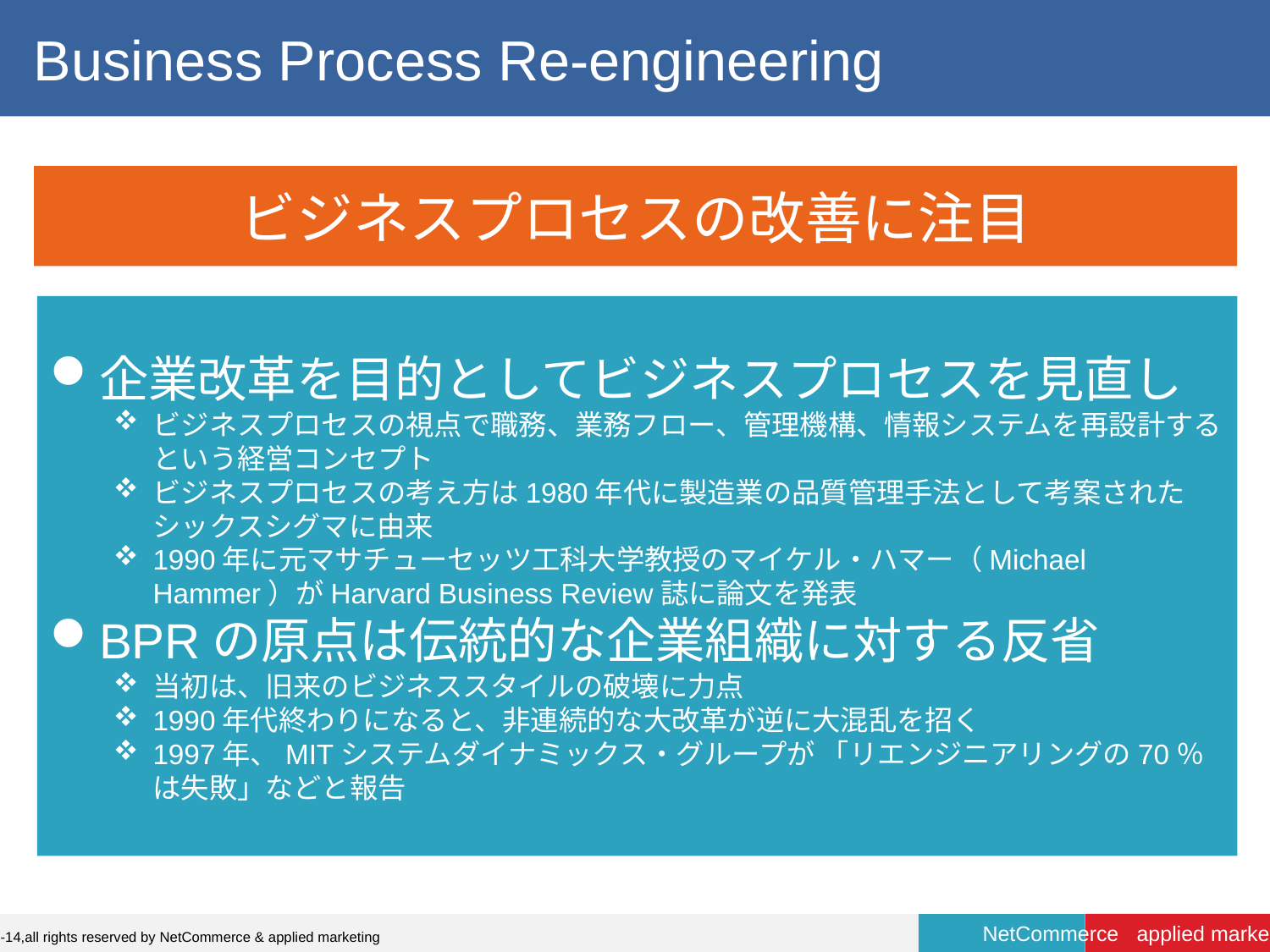

# Business Process Re-engineering
ビジネスプロセスの改善に注目
企業改革を目的としてビジネスプロセスを見直し
ビジネスプロセスの視点で職務、業務フロー、管理機構、情報システムを再設計するという経営コンセプト
ビジネスプロセスの考え方は1980年代に製造業の品質管理手法として考案されたシックスシグマに由来
1990年に元マサチューセッツ工科大学教授のマイケル・ハマー（Michael Hammer）がHarvard Business Review誌に論文を発表
BPRの原点は伝統的な企業組織に対する反省
当初は、旧来のビジネススタイルの破壊に力点
1990年代終わりになると、非連続的な大改革が逆に大混乱を招く
1997年、MITシステムダイナミックス・グループが 「リエンジニアリングの70％は失敗」などと報告